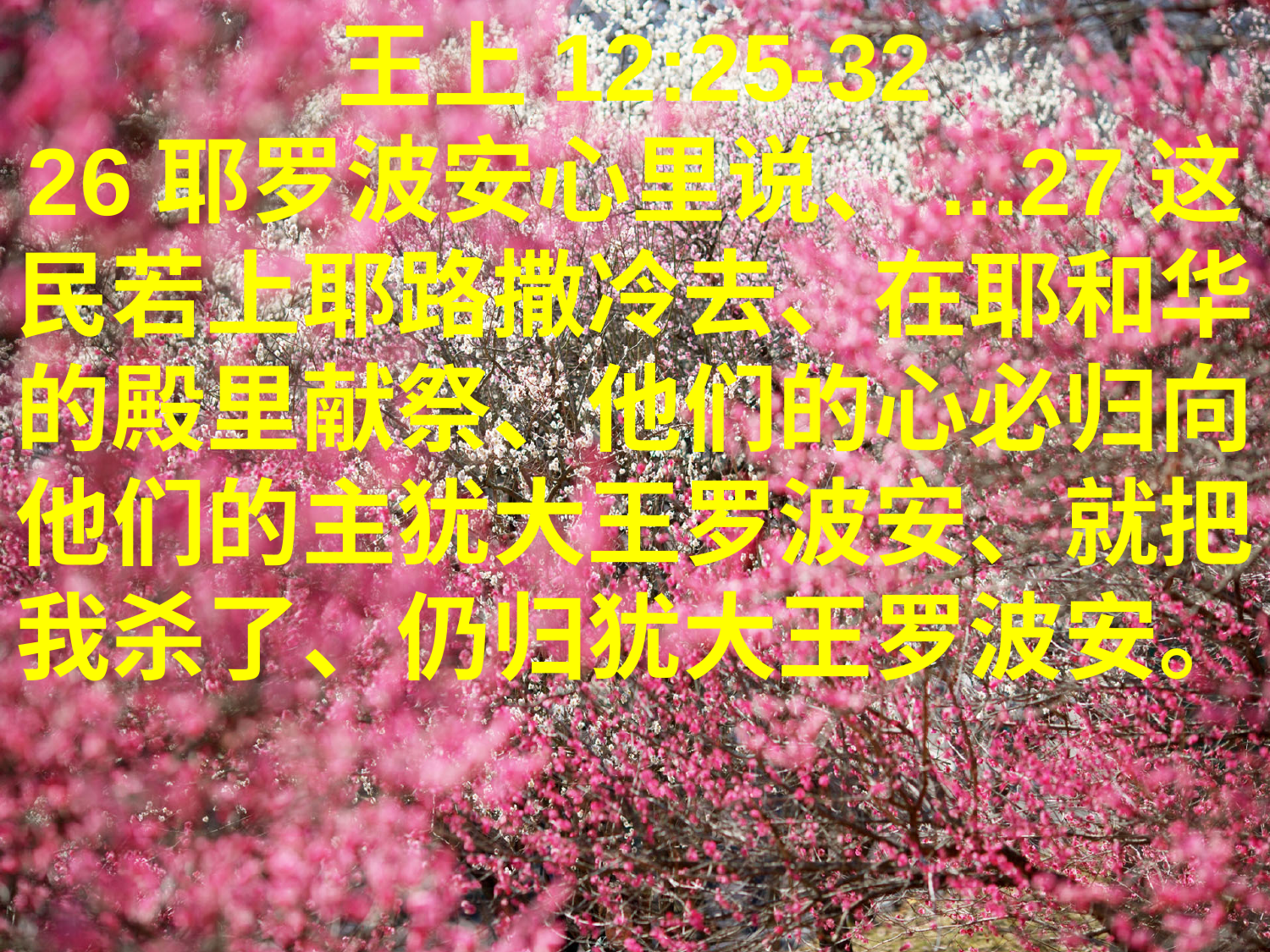

王上12:25-32
26耶罗波安心里说、...27这民若上耶路撒冷去、在耶和华的殿里献祭、他们的心必归向他们的主犹大王罗波安、就把我杀了、仍归犹大王罗波安。